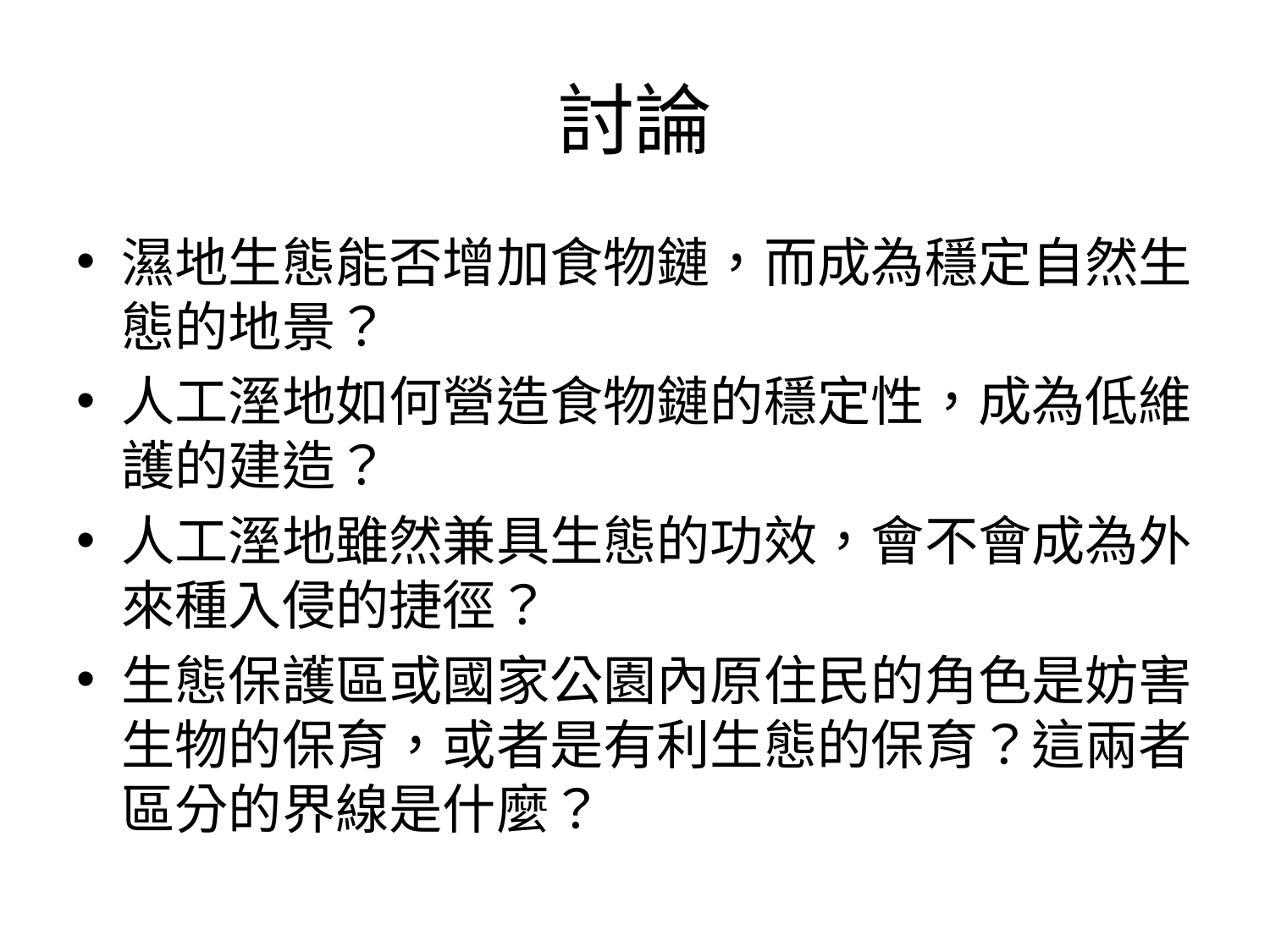

# 討論
濕地生態能否增加食物鏈，而成為穩定自然生態的地景？
人工溼地如何營造食物鏈的穩定性，成為低維護的建造？
人工溼地雖然兼具生態的功效，會不會成為外來種入侵的捷徑？
生態保護區或國家公園內原住民的角色是妨害生物的保育，或者是有利生態的保育？這兩者區分的界線是什麼？